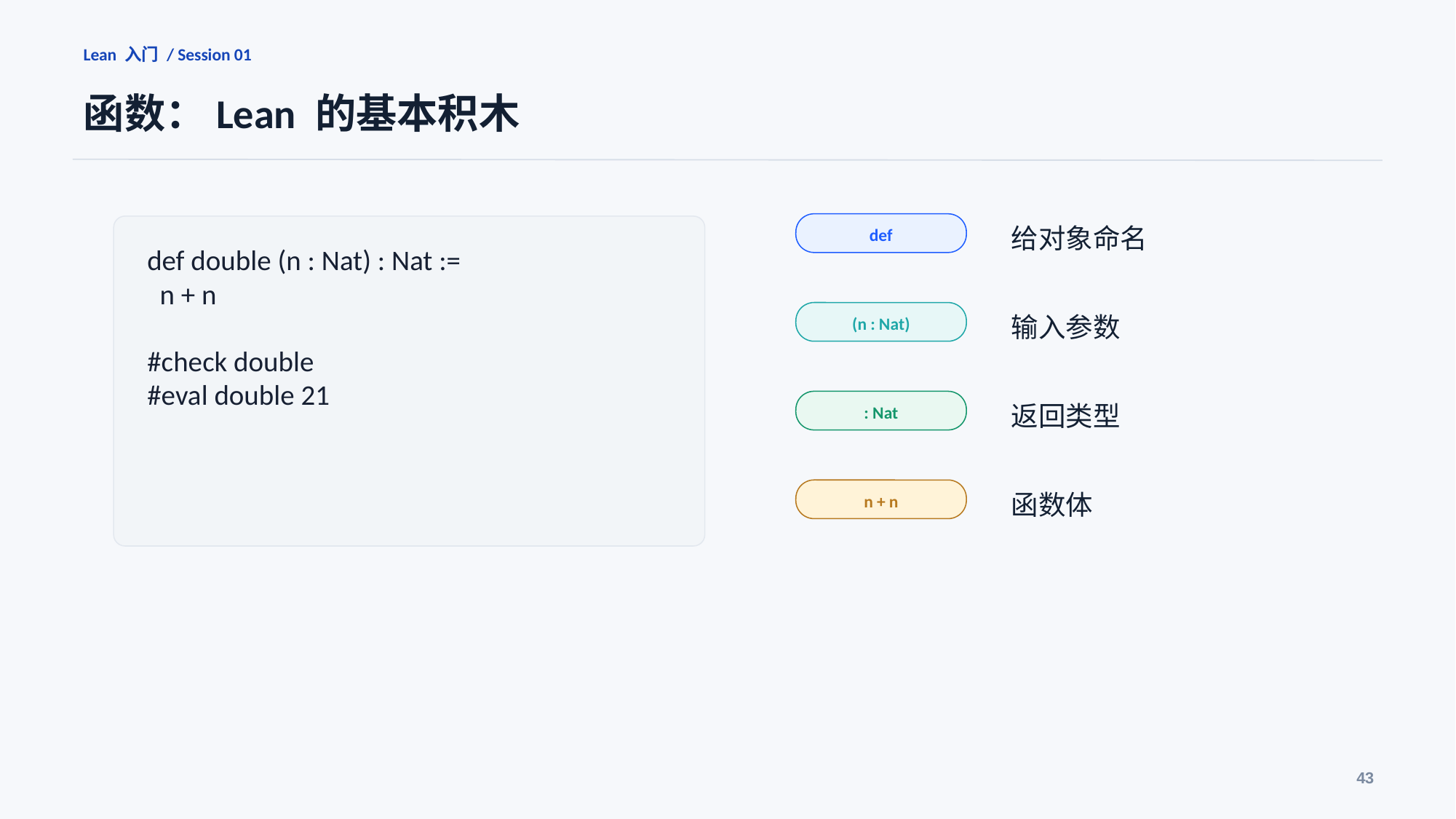

Lean 入门 / Session 01
函数：Lean 的基本积木

def

给对象命名
def double (n : Nat) : Nat :=
  n + n

#check double
#eval double 21
(n : Nat)
输入参数
: Nat
返回类型
n + n
函数体
43